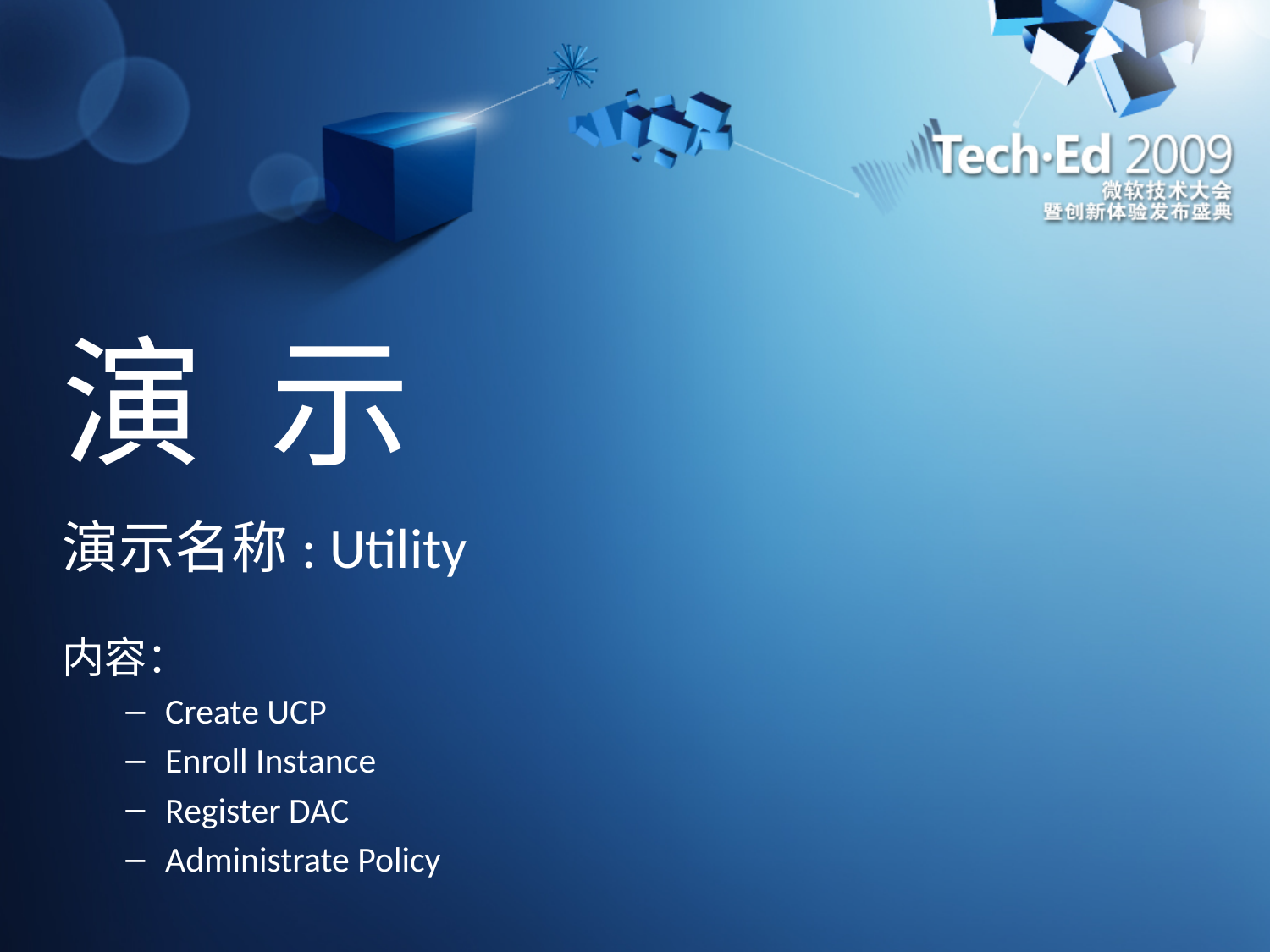

# 演 示
演示名称: Utility
内容：
Create UCP
Enroll Instance
Register DAC
Administrate Policy